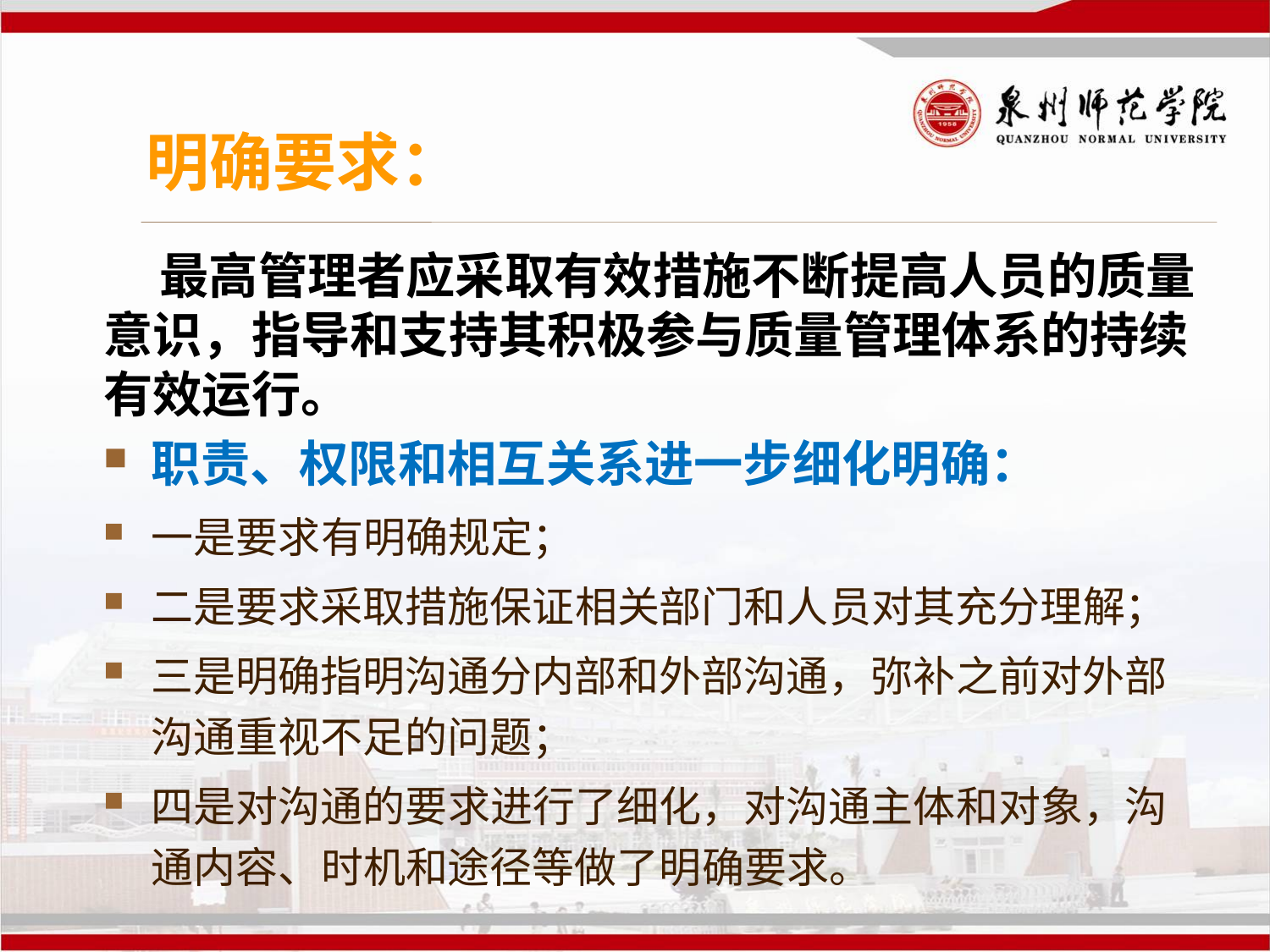

# 明确要求：
    最高管理者应采取有效措施不断提高人员的质量意识，指导和支持其积极参与质量管理体系的持续有效运行。
职责、权限和相互关系进一步细化明确：
一是要求有明确规定；
二是要求采取措施保证相关部门和人员对其充分理解；
三是明确指明沟通分内部和外部沟通，弥补之前对外部沟通重视不足的问题；
四是对沟通的要求进行了细化，对沟通主体和对象，沟通内容、时机和途径等做了明确要求。